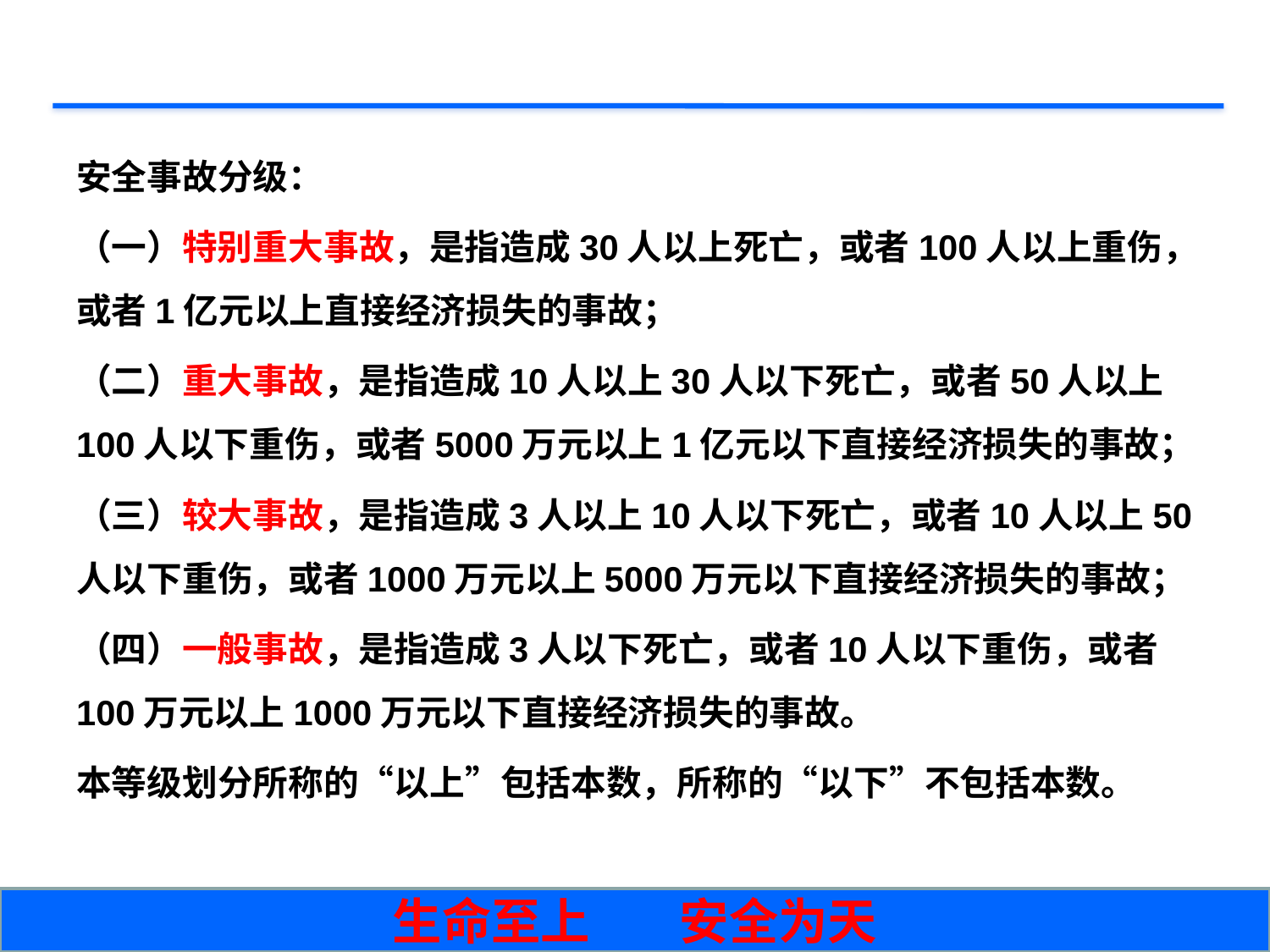

安全事故分级：
（一）特别重大事故，是指造成30人以上死亡，或者100人以上重伤，或者1亿元以上直接经济损失的事故；
（二）重大事故，是指造成10人以上30人以下死亡，或者50人以上100人以下重伤，或者5000万元以上1亿元以下直接经济损失的事故；
（三）较大事故，是指造成3人以上10人以下死亡，或者10人以上50人以下重伤，或者1000万元以上5000万元以下直接经济损失的事故；
（四）一般事故，是指造成3人以下死亡，或者10人以下重伤，或者100万元以上1000万元以下直接经济损失的事故。
本等级划分所称的“以上”包括本数，所称的“以下”不包括本数。